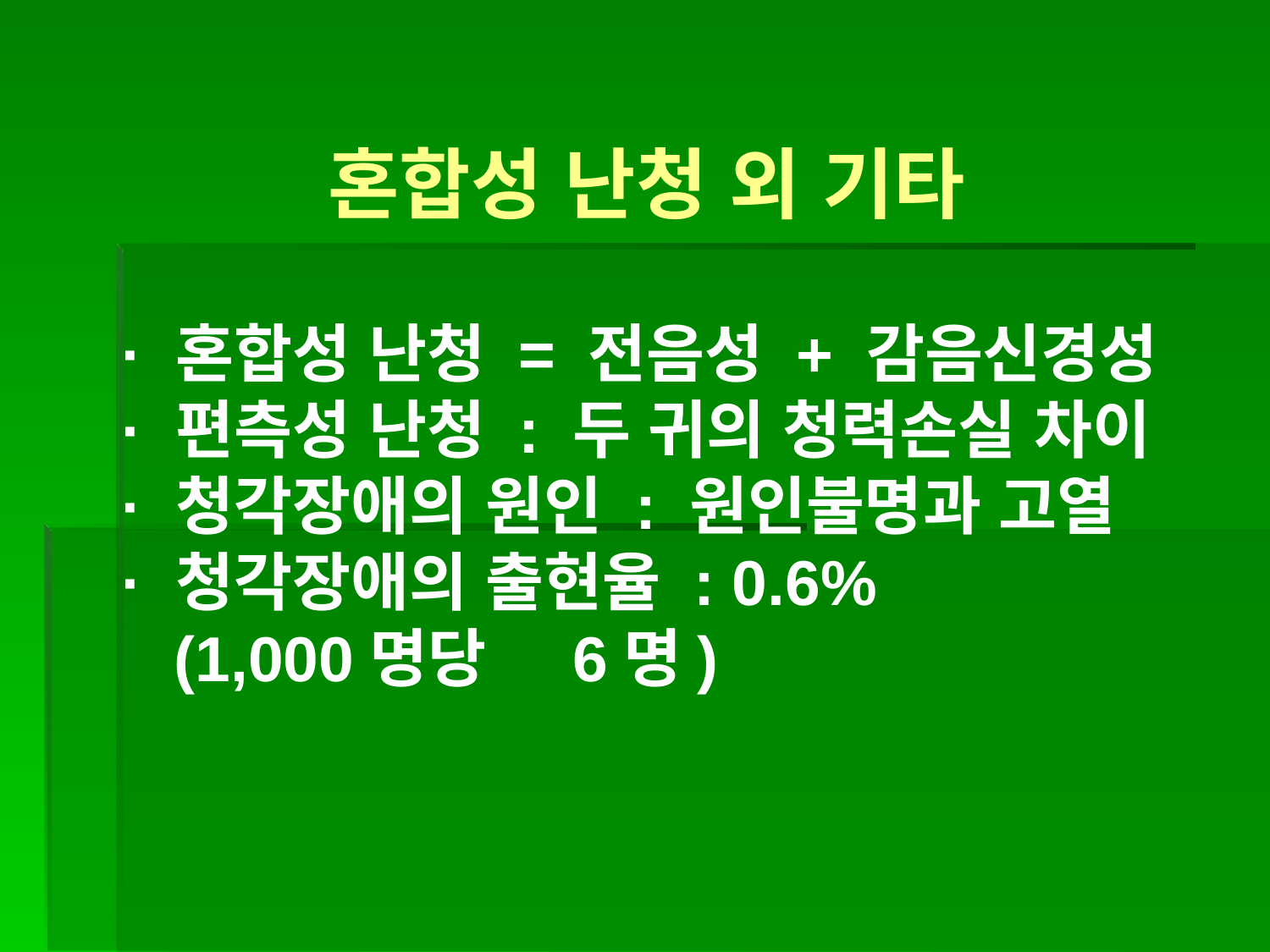

혼합성 난청 외 기타
· 혼합성 난청 = 전음성 + 감음신경성
· 편측성 난청 : 두 귀의 청력손실 차이
· 청각장애의 원인 : 원인불명과 고열
· 청각장애의 출현율 : 0.6%
   (1,000명당    6명)